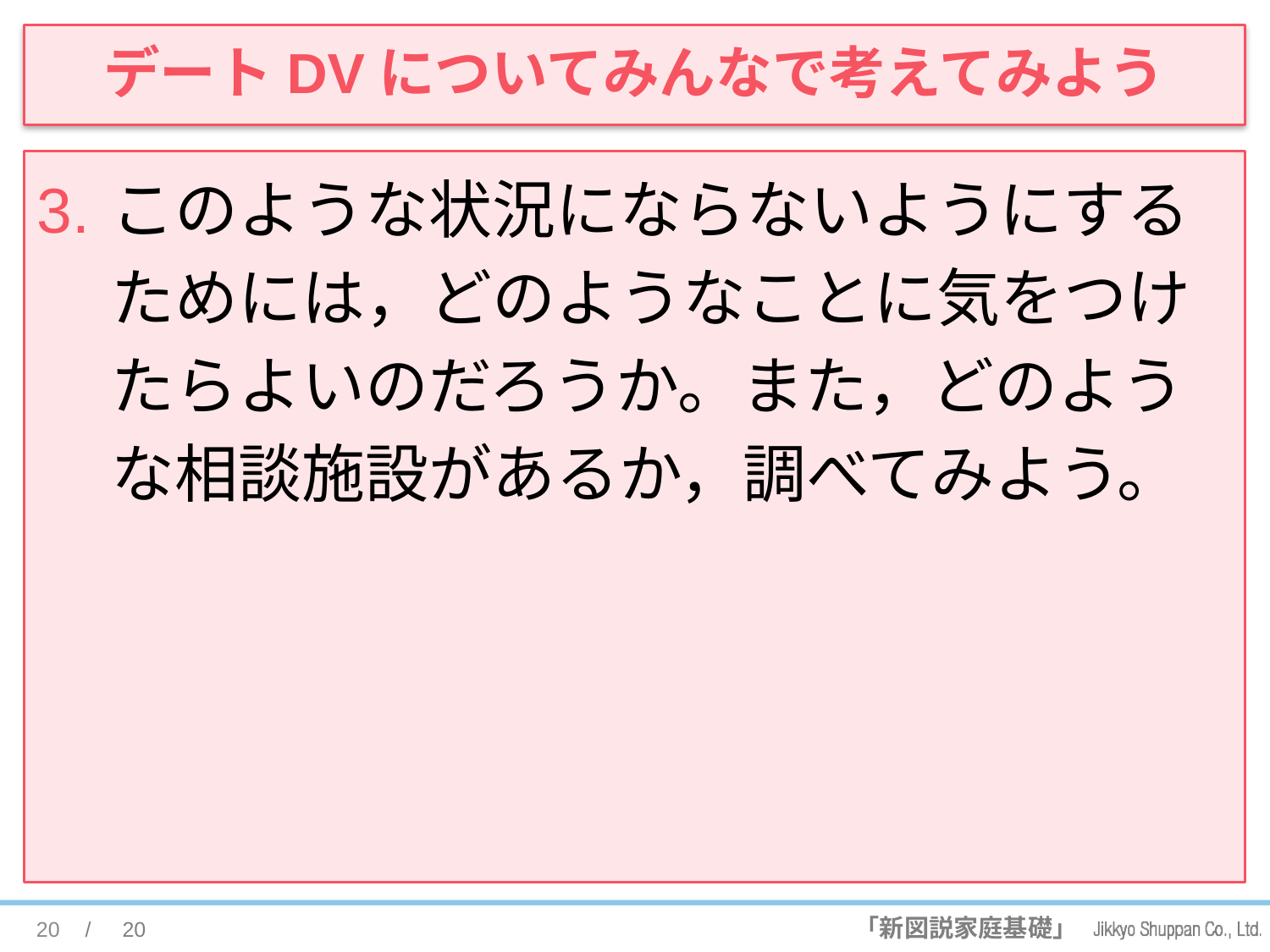

# デートDVについてみんなで考えてみよう
このような状況にならないようにするためには，どのようなことに気をつけたらよいのだろうか。また，どのような相談施設があるか，調べてみよう。
20